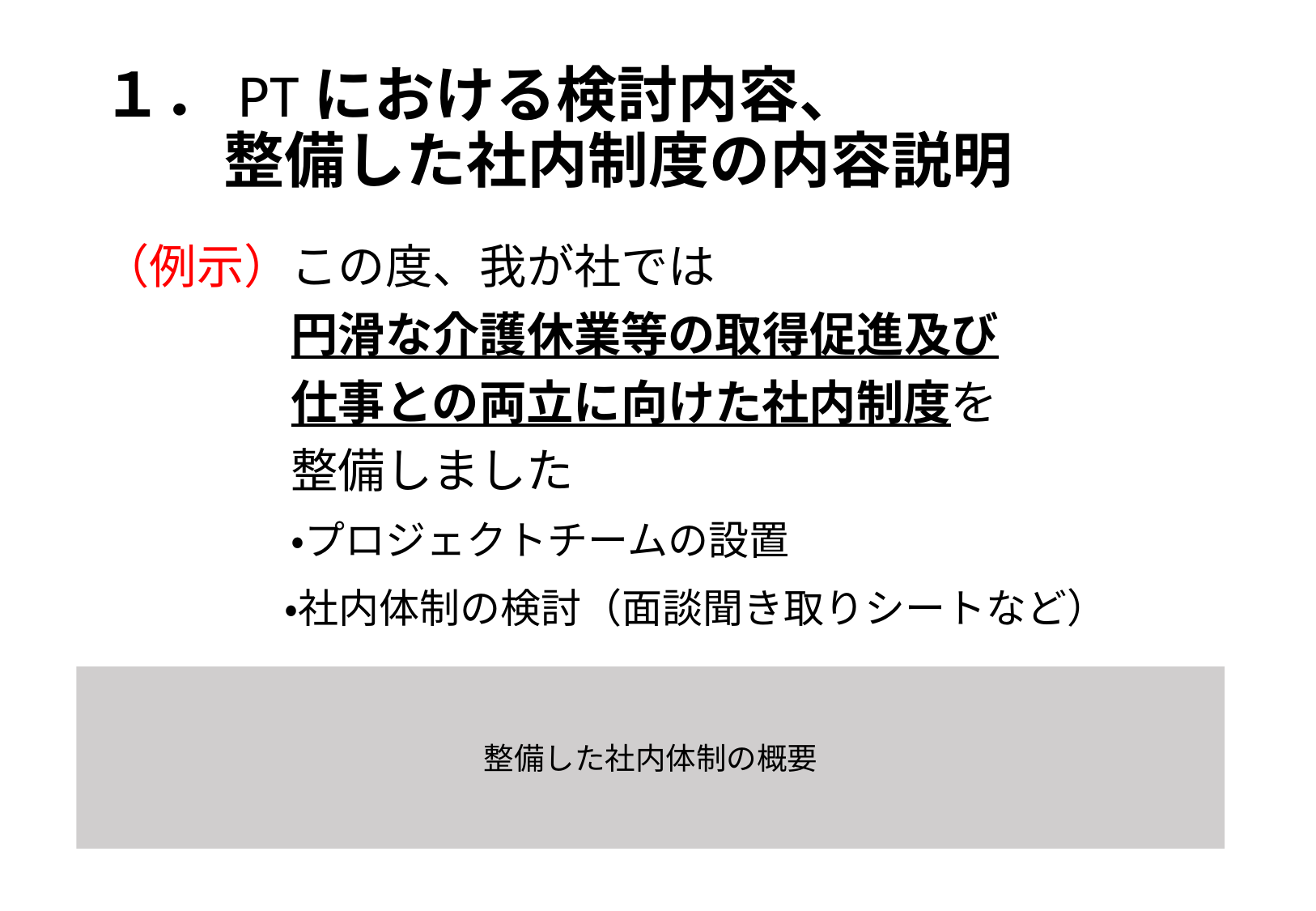

# １．PTにおける検討内容、 　　整備した社内制度の内容説明

（例示）この度、我が社では
　　　　円滑な介護休業等の取得促進及び
　　　　仕事との両立に向けた社内制度を
　　　　整備しました
　　　　・プロジェクトチームの設置
　　　　・社内体制の検討（面談聞き取りシートなど）

整備した社内体制の概要